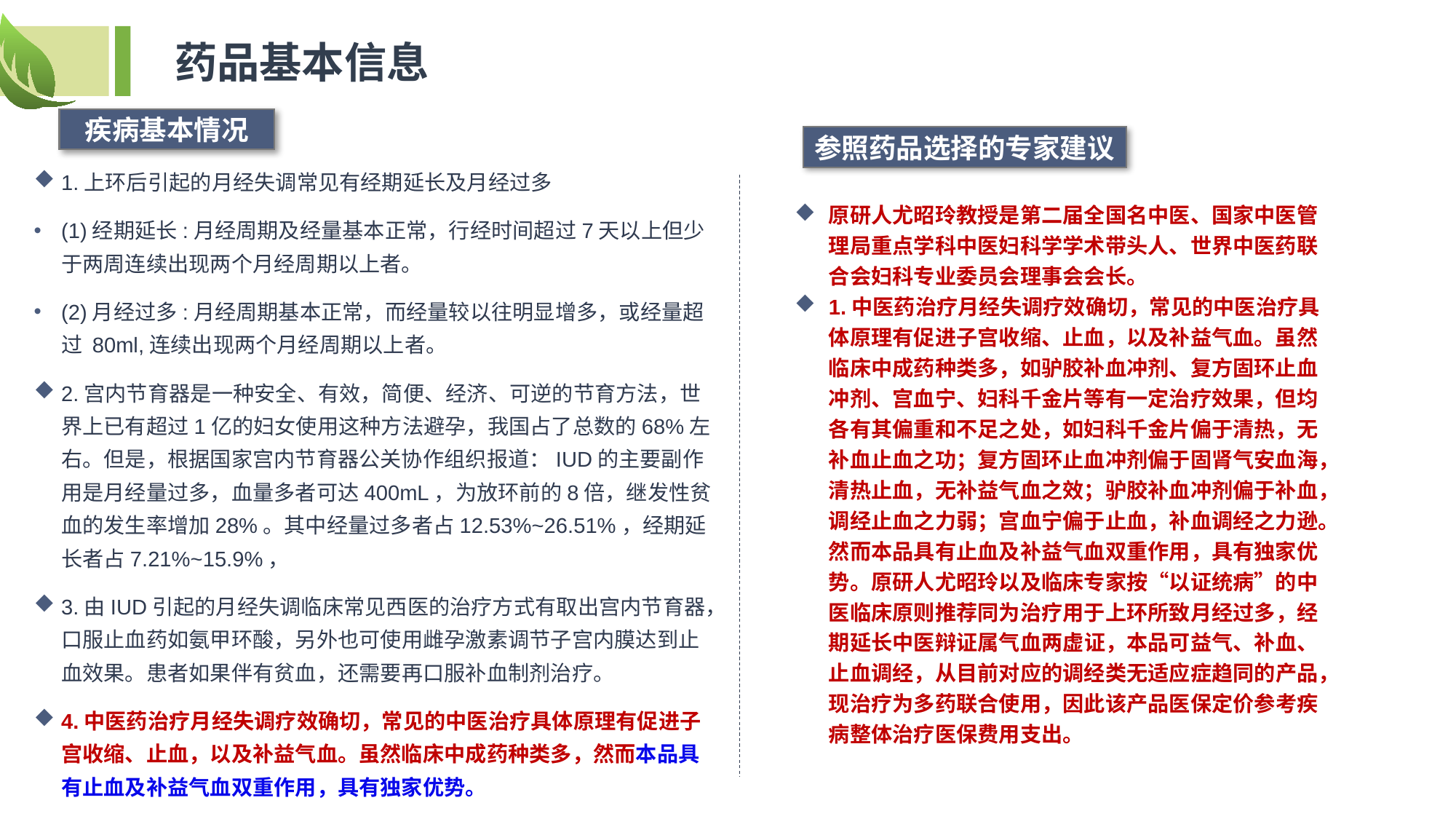

药品基本信息
疾病基本情况
参照药品选择的专家建议
1.上环后引起的月经失调常见有经期延长及月经过多
(1)经期延长:月经周期及经量基本正常，行经时间超过7天以上但少于两周连续出现两个月经周期以上者。
(2)月经过多:月经周期基本正常，而经量较以往明显增多，或经量超过 80ml,连续出现两个月经周期以上者。
2.宫内节育器是一种安全、有效，简便、经济、可逆的节育方法，世界上已有超过1亿的妇女使用这种方法避孕，我国占了总数的68%左右。但是，根据国家宫内节育器公关协作组织报道：IUD的主要副作用是月经量过多，血量多者可达400mL，为放环前的8倍，继发性贫血的发生率增加28%。其中经量过多者占12.53%~26.51%，经期延长者占7.21%~15.9%，
3.由IUD引起的月经失调临床常见西医的治疗方式有取出宫内节育器，口服止血药如氨甲环酸，另外也可使用雌孕激素调节子宫内膜达到止血效果。患者如果伴有贫血，还需要再口服补血制剂治疗。
4.中医药治疗月经失调疗效确切，常见的中医治疗具体原理有促进子宫收缩、止血，以及补益气血。虽然临床中成药种类多，然而本品具有止血及补益气血双重作用，具有独家优势。

原研人尤昭玲教授是第二届全国名中医、国家中医管理局重点学科中医妇科学学术带头人、世界中医药联合会妇科专业委员会理事会会长。
1.中医药治疗月经失调疗效确切，常见的中医治疗具体原理有促进子宫收缩、止血，以及补益气血。虽然临床中成药种类多，如驴胶补血冲剂、复方固环止血冲剂、宫血宁、妇科千金片等有一定治疗效果，但均各有其偏重和不足之处，如妇科千金片偏于清热，无补血止血之功；复方固环止血冲剂偏于固肾气安血海，清热止血，无补益气血之效；驴胶补血冲剂偏于补血，调经止血之力弱；宫血宁偏于止血，补血调经之力逊。然而本品具有止血及补益气血双重作用，具有独家优势。原研人尤昭玲以及临床专家按“以证统病”的中医临床原则推荐同为治疗用于上环所致月经过多，经期延长中医辩证属气血两虚证，本品可益气、补血、止血调经，从目前对应的调经类无适应症趋同的产品，现治疗为多药联合使用，因此该产品医保定价参考疾病整体治疗医保费用支出。